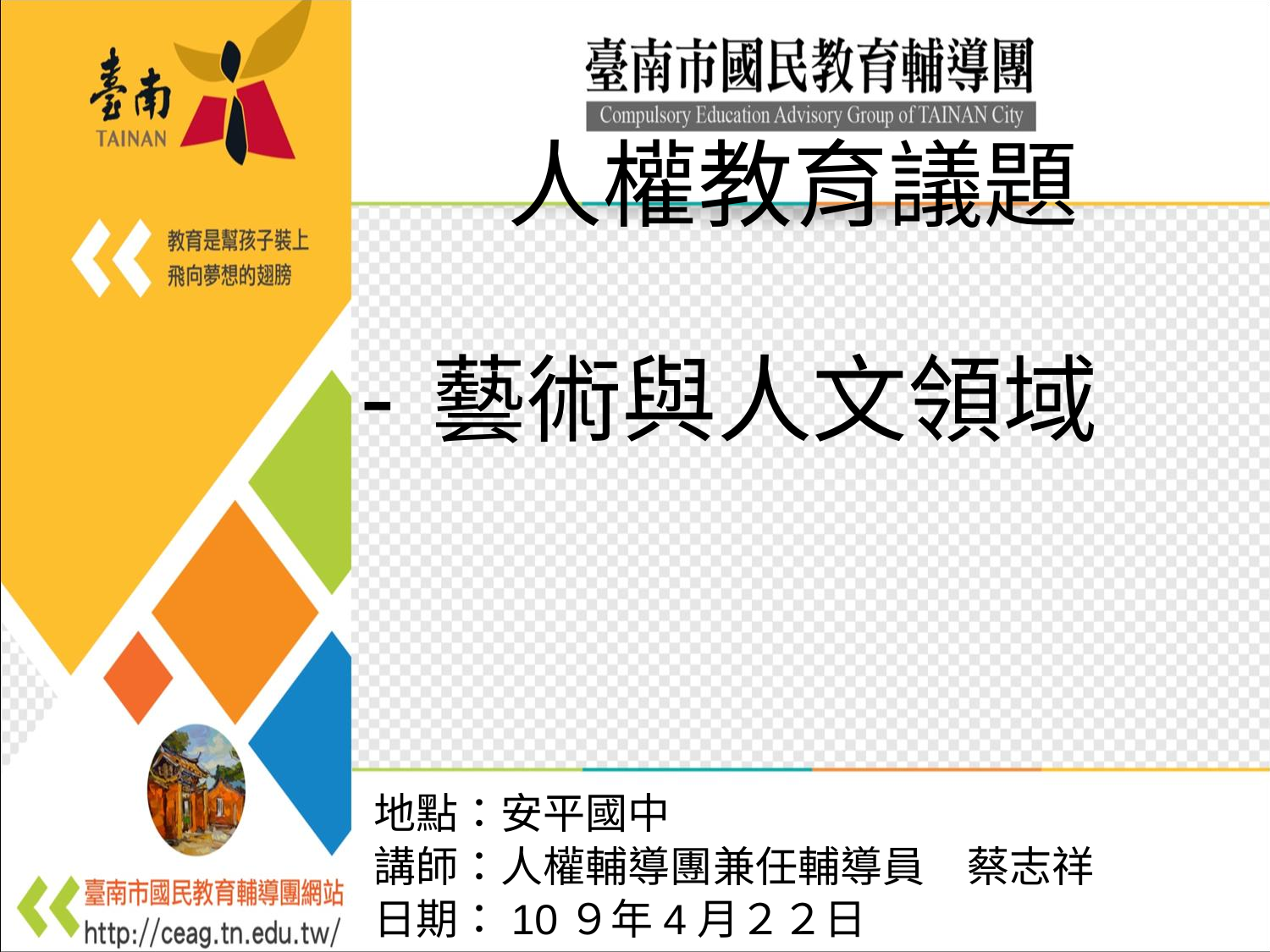

# 人權教育議題 -藝術與人文領域

地點：安平國中
講師：人權輔導團兼任輔導員　蔡志祥
日期：10９年4月２２日